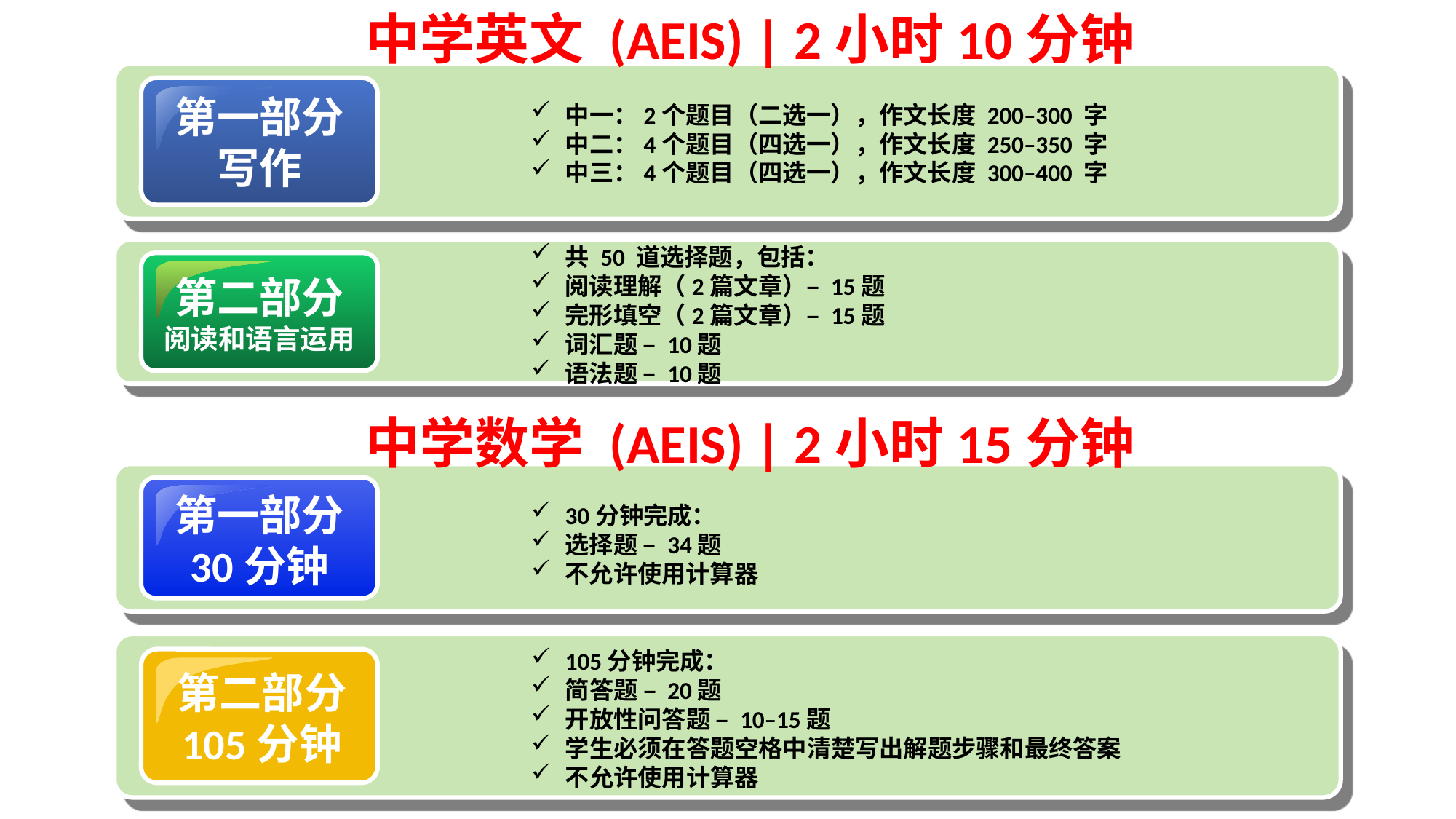

中学英文 (AEIS) | 2小时10分钟

第一部分
写作

中一：2个题目（二选一），作文长度 200–300 字
中二：4个题目（四选一），作文长度 250–350 字
中三：4个题目（四选一），作文长度 300–400 字
共 50 道选择题，包括：
阅读理解（2篇文章）– 15题
完形填空（2篇文章）– 15题
词汇题 – 10题
语法题 – 10题

第二部分
阅读和语言运用
中学数学 (AEIS) | 2小时15分钟

第一部分
30分钟

30分钟完成：
选择题 – 34题
不允许使用计算器

第二部分
105分钟
105分钟完成：
简答题 – 20题
开放性问答题 – 10–15题
学生必须在答题空格中清楚写出解题步骤和最终答案
不允许使用计算器